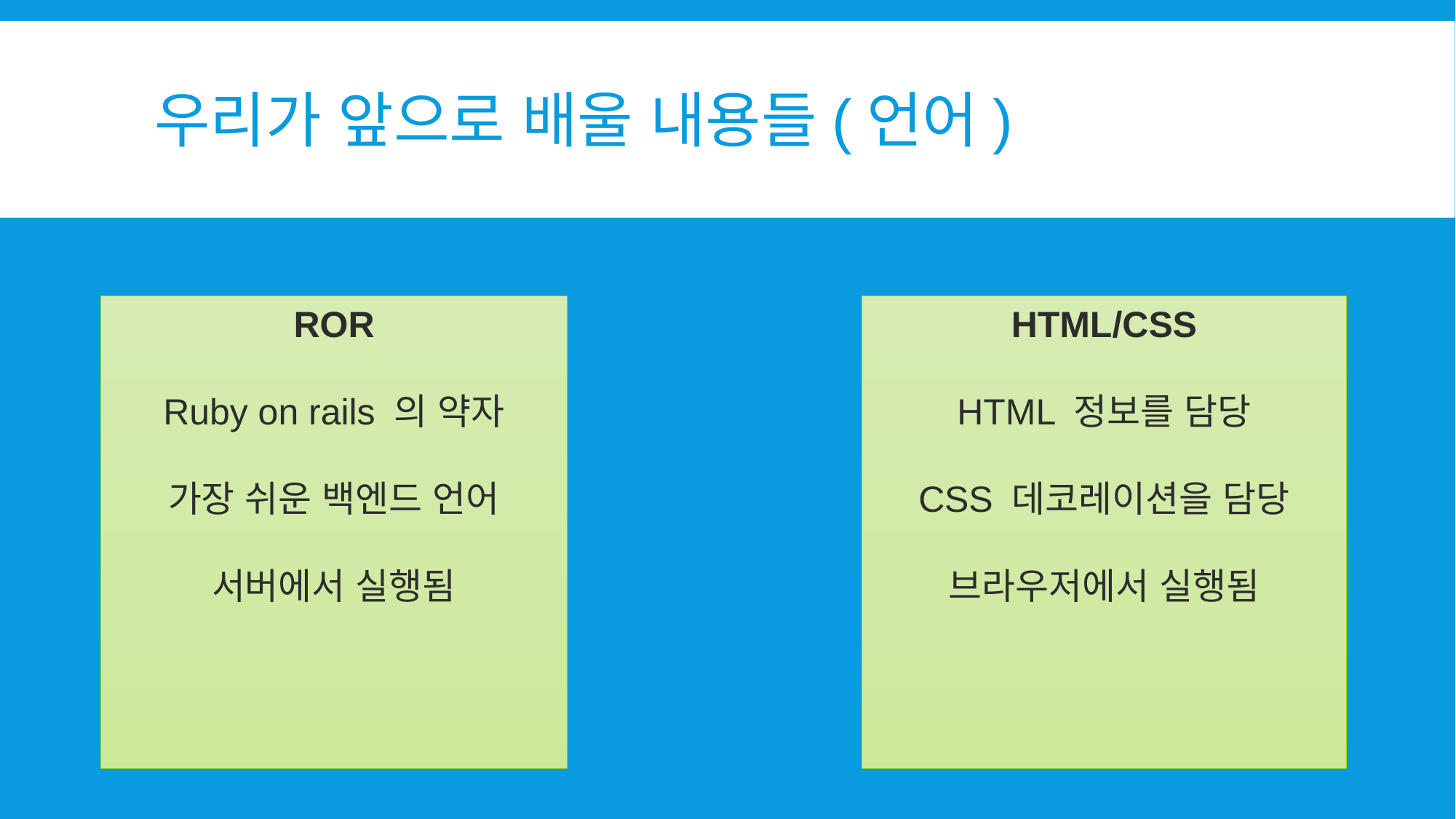

# 우리가 앞으로 배울 내용들(언어)
ROR

Ruby on rails 의 약자

가장 쉬운 백엔드 언어

서버에서 실행됨
HTML/CSS

HTML 정보를 담당

CSS 데코레이션을 담당

브라우저에서 실행됨